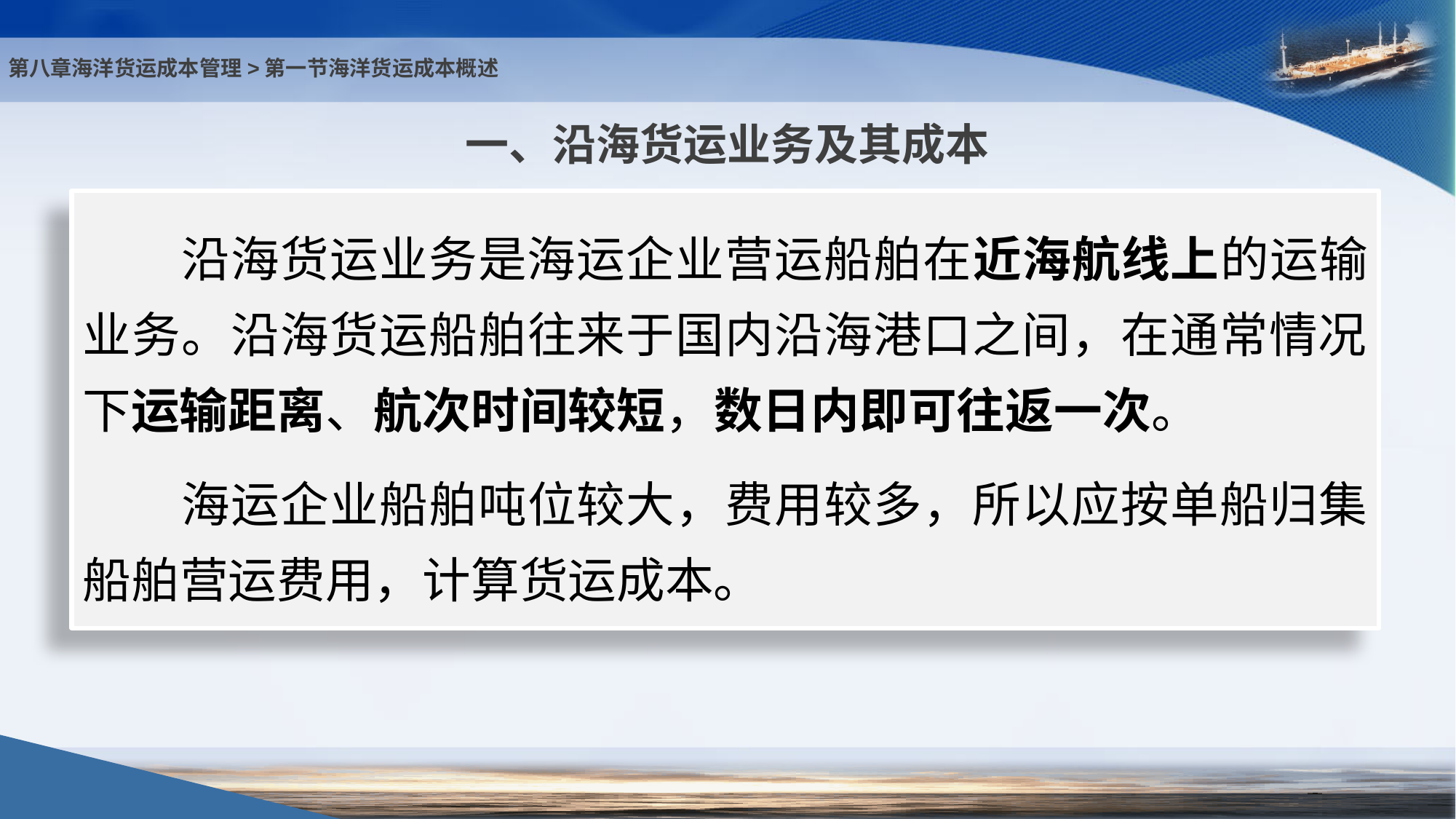

第八章海洋货运成本管理>第一节海洋货运成本概述
# 一、沿海货运业务及其成本
沿海货运业务是海运企业营运船舶在近海航线上的运输业务。沿海货运船舶往来于国内沿海港口之间，在通常情况下运输距离、航次时间较短，数日内即可往返一次。
海运企业船舶吨位较大，费用较多，所以应按单船归集船舶营运费用，计算货运成本。